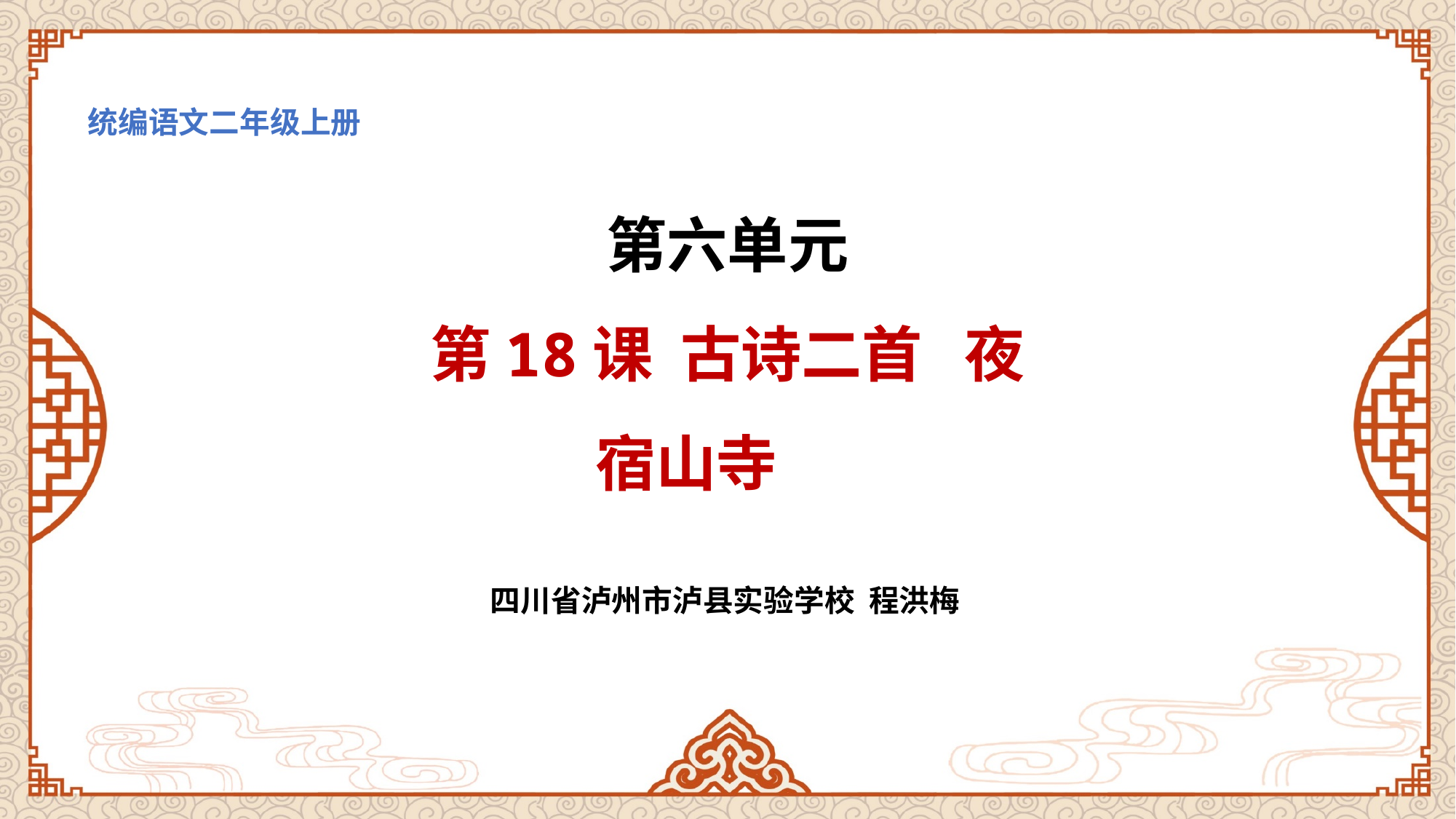

统编语文二年级上册

# 第六单元 第18课  古诗二首   夜宿山寺
四川省泸州市泸县实验学校  程洪梅